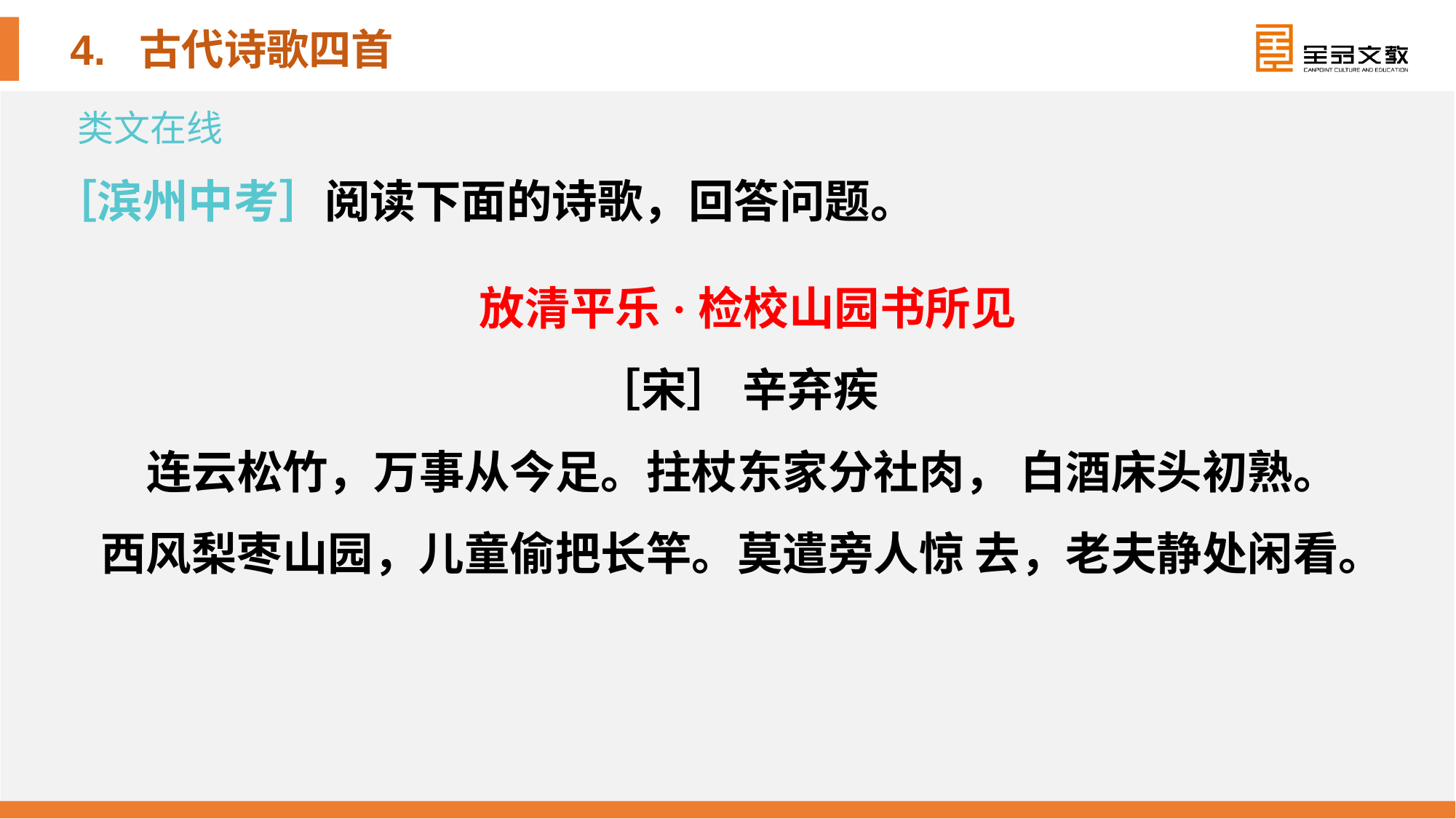

类文在线
［滨州中考］阅读下面的诗歌，回答问题。
放清平乐·检校山园书所见
［宋］ 辛弃疾
 连云松竹，万事从今足。拄杖东家分社肉， 白酒床头初熟。
西风梨枣山园，儿童偷把长竿。莫遣旁人惊 去，老夫静处闲看。